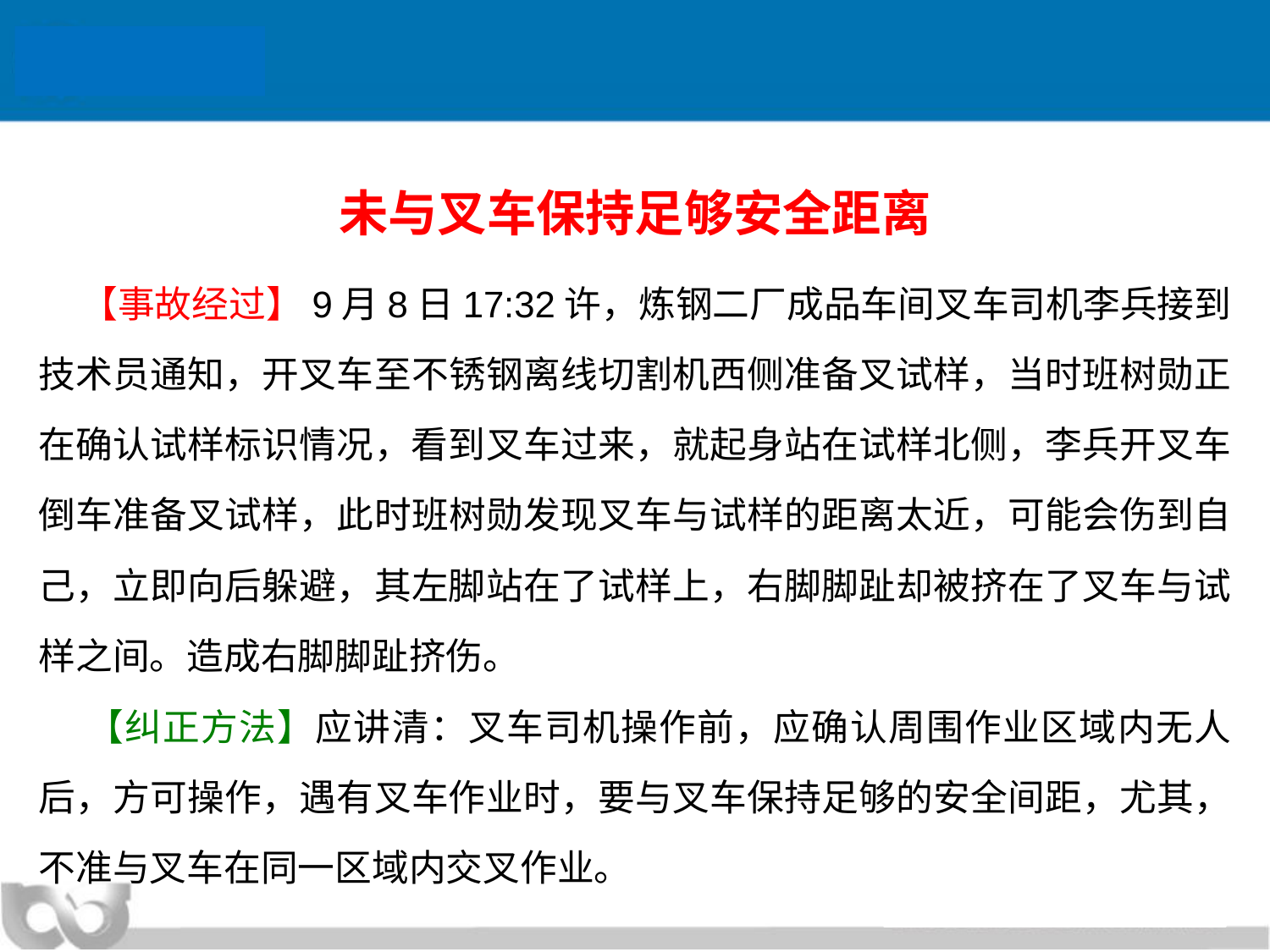

# 未与叉车保持足够安全距离
    【事故经过】9月8日17:32许，炼钢二厂成品车间叉车司机李兵接到技术员通知，开叉车至不锈钢离线切割机西侧准备叉试样，当时班树勋正在确认试样标识情况，看到叉车过来，就起身站在试样北侧，李兵开叉车倒车准备叉试样，此时班树勋发现叉车与试样的距离太近，可能会伤到自己，立即向后躲避，其左脚站在了试样上，右脚脚趾却被挤在了叉车与试样之间。造成右脚脚趾挤伤。
    【纠正方法】应讲清：叉车司机操作前，应确认周围作业区域内无人后，方可操作，遇有叉车作业时，要与叉车保持足够的安全间距，尤其，不准与叉车在同一区域内交叉作业。